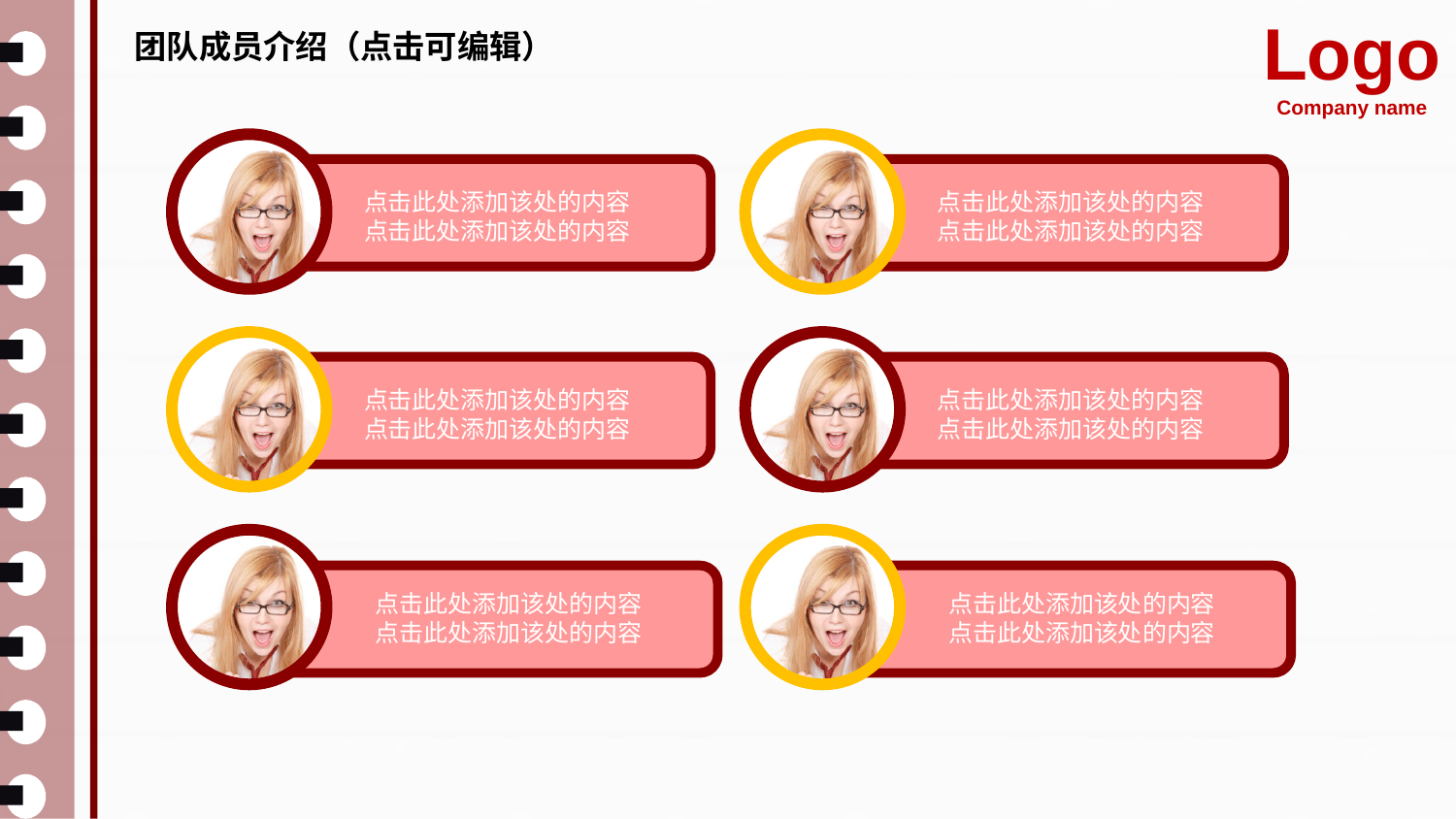

Logo
Company name
团队成员介绍（点击可编辑）

点击此处添加该处的内容
点击此处添加该处的内容
点击此处添加该处的内容
点击此处添加该处的内容

点击此处添加该处的内容
点击此处添加该处的内容
点击此处添加该处的内容
点击此处添加该处的内容

点击此处添加该处的内容
点击此处添加该处的内容
点击此处添加该处的内容
点击此处添加该处的内容